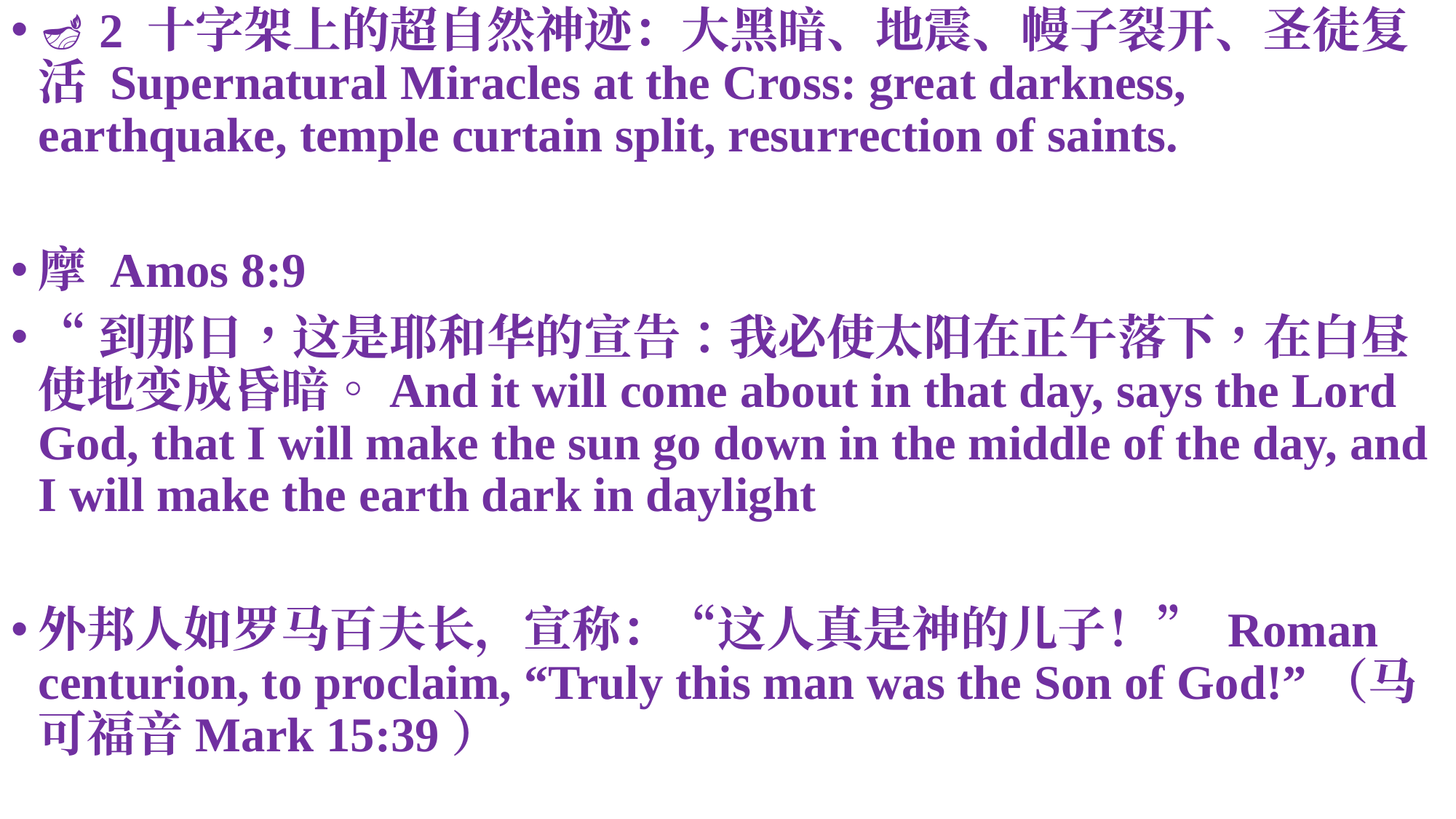

🪔 2 十字架上的超自然神迹：大黑暗、地震、幔子裂开、圣徒复活 Supernatural Miracles at the Cross: great darkness, earthquake, temple curtain split, resurrection of saints.

摩 Amos 8:9
“到那日，这是耶和华的宣告：我必使太阳在正午落下，在白昼使地变成昏暗。And it will come about in that day, says the Lord God, that I will make the sun go down in the middle of the day, and I will make the earth dark in daylight

外邦人如罗马百夫长，宣称：“这人真是神的儿子！” Roman centurion, to proclaim, “Truly this man was the Son of God!”（马可福音Mark 15:39）